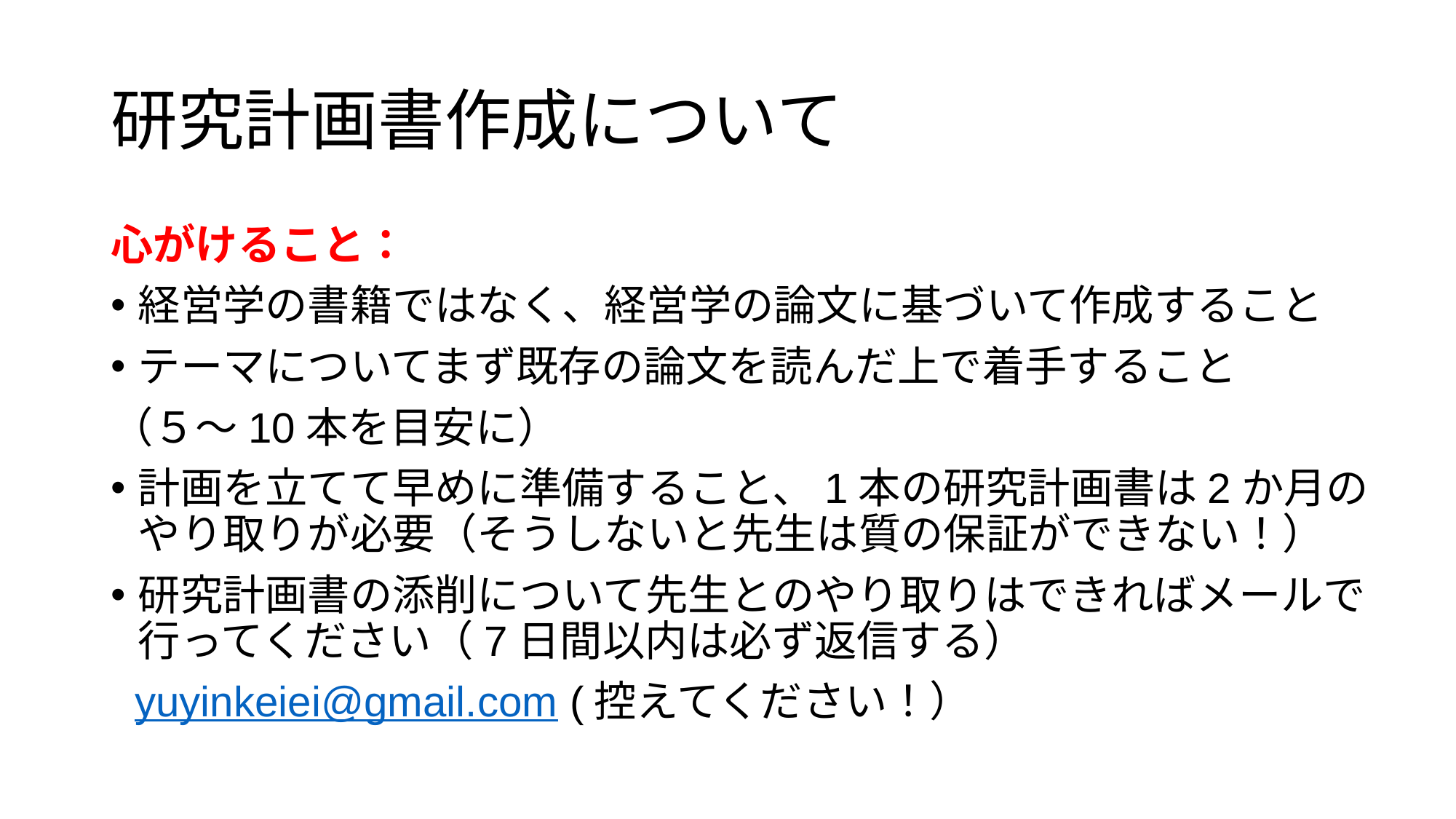

# 研究計画書作成について
心がけること：
経営学の書籍ではなく、経営学の論文に基づいて作成すること
テーマについてまず既存の論文を読んだ上で着手すること
（５～10本を目安に）
計画を立てて早めに準備すること、1本の研究計画書は2か月のやり取りが必要（そうしないと先生は質の保証ができない！）
研究計画書の添削について先生とのやり取りはできればメールで行ってください（7日間以内は必ず返信する）
  yuyinkeiei@gmail.com (控えてください！）